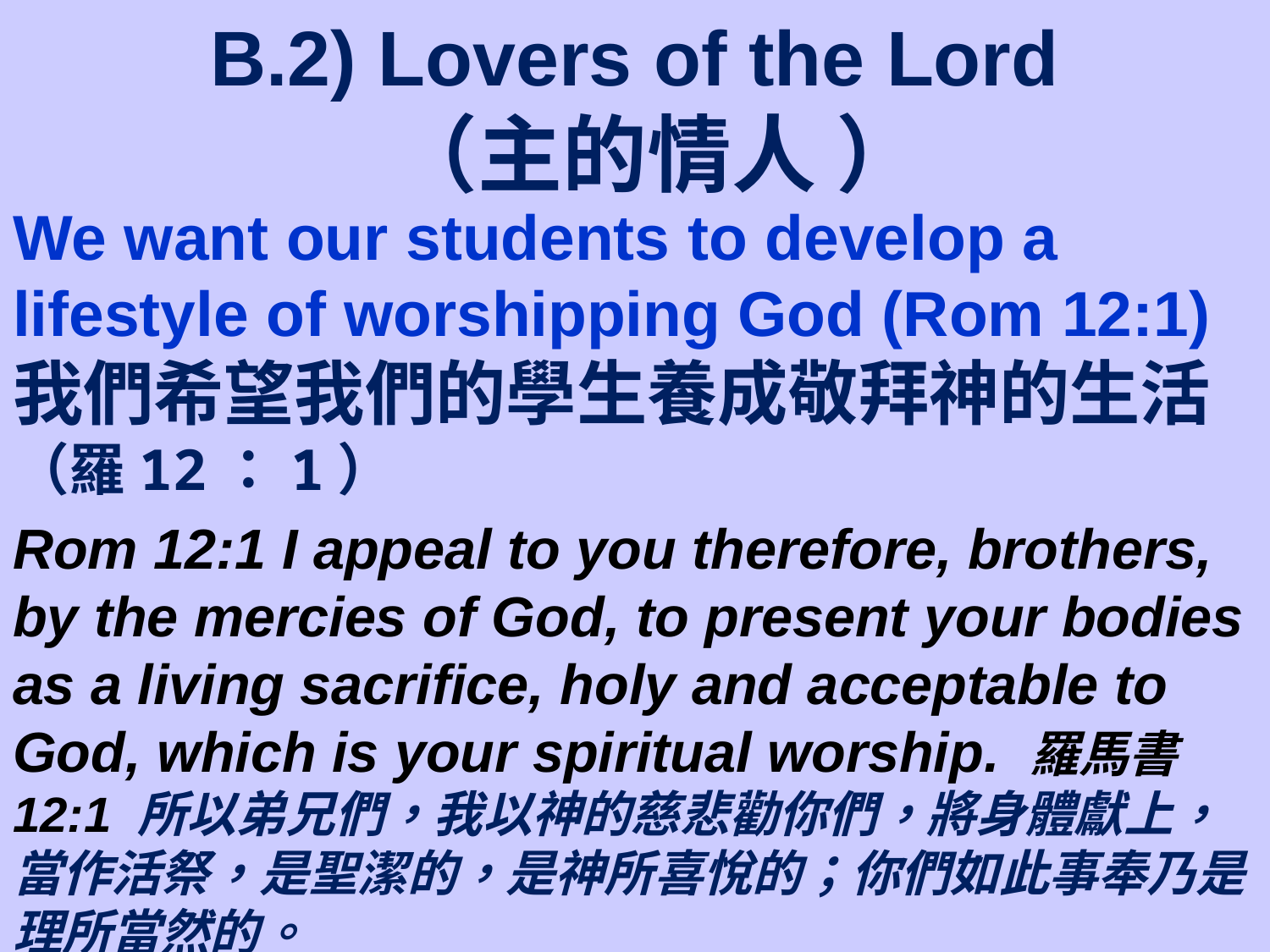

# B.2) Lovers of the Lord （主的情人 ）
We want our students to develop a lifestyle of worshipping God (Rom 12:1) 我們希望我們的學生養成敬拜神的生活（羅12：1）
Rom 12:1 I appeal to you therefore, brothers, by the mercies of God, to present your bodies as a living sacrifice, holy and acceptable to God, which is your spiritual worship. 羅馬書 12:1 所以弟兄們，我以神的慈悲勸你們，將身體獻上，當作活祭，是聖潔的，是神所喜悅的；你們如此事奉乃是理所當然的。